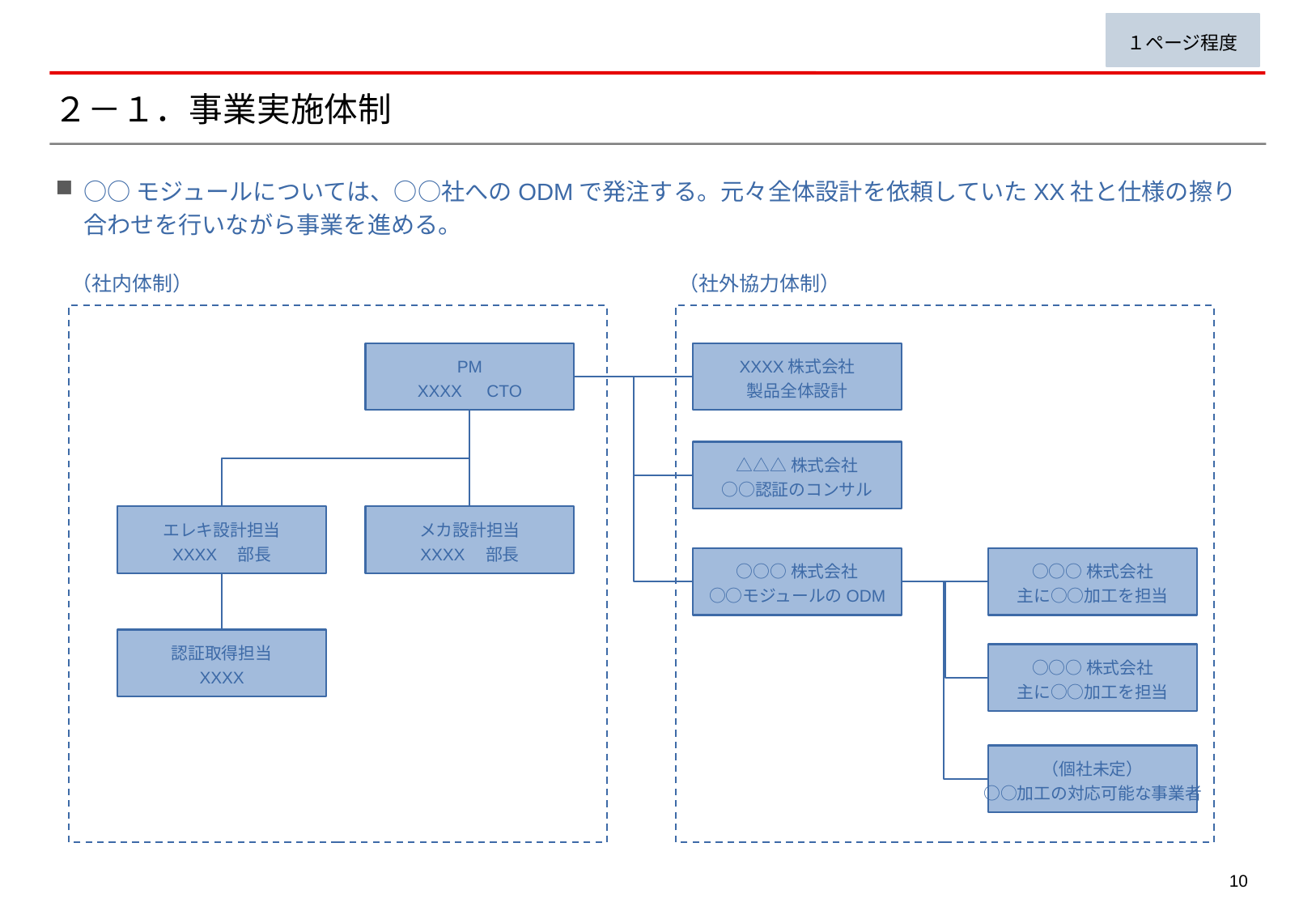

１ページ程度
# ２－１．事業実施体制
○○モジュールについては、○○社へのODMで発注する。元々全体設計を依頼していたXX社と仕様の擦り合わせを行いながら事業を進める。
（社内体制）
（社外協力体制）

PM
XXXX　CTO
XXXX株式会社
製品全体設計
△△△株式会社
○○認証のコンサル
エレキ設計担当
XXXX　部長
メカ設計担当
XXXX　部長
○○○株式会社
○○モジュールのODM
○○○株式会社
主に○○加工を担当
認証取得担当
XXXX
○○○株式会社
主に○○加工を担当
（個社未定）
○○加工の対応可能な事業者